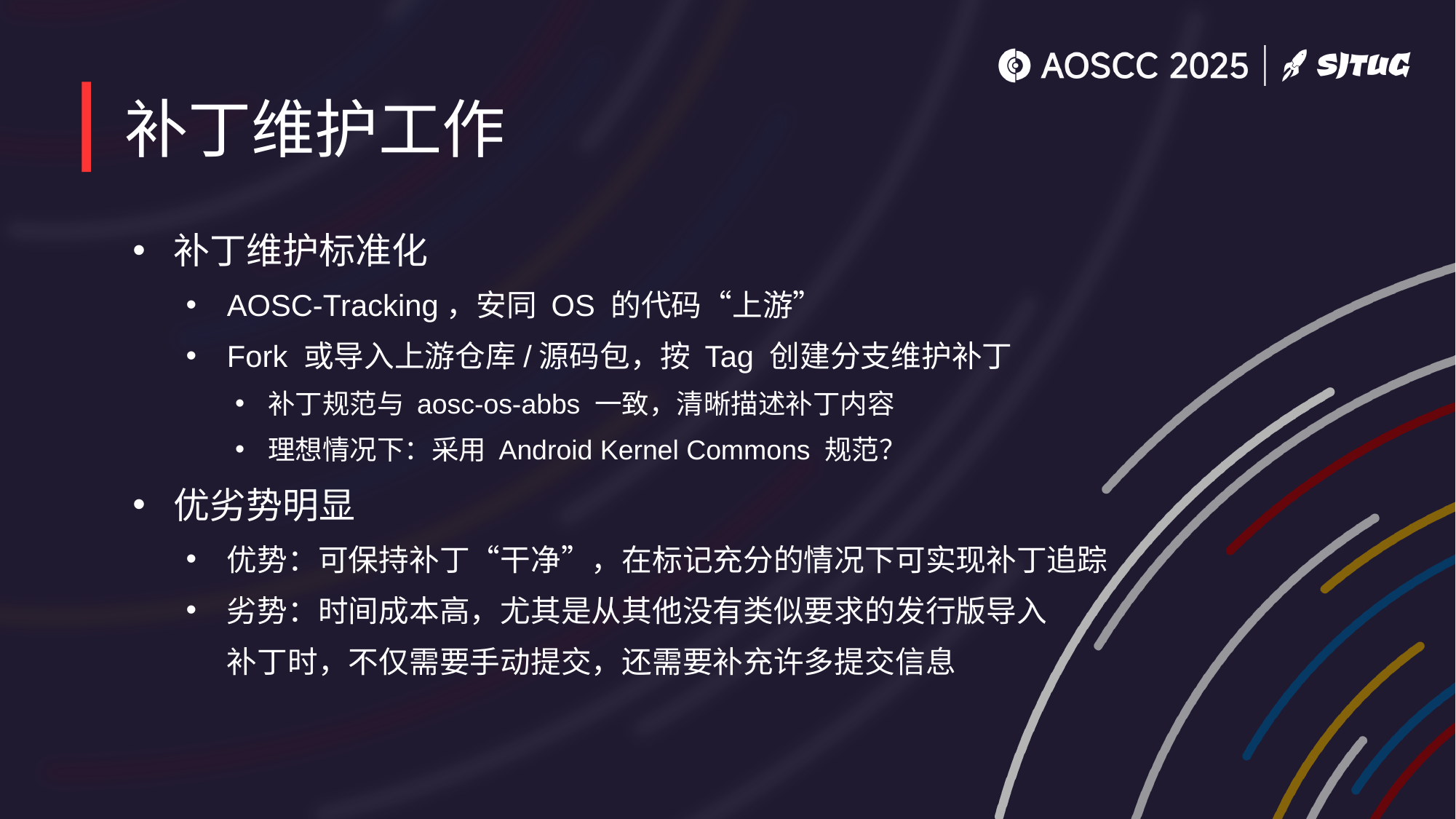

# 补丁维护工作
补丁维护标准化
AOSC-Tracking，安同 OS 的代码“上游”
Fork 或导入上游仓库/源码包，按 Tag 创建分支维护补丁
补丁规范与 aosc-os-abbs 一致，清晰描述补丁内容
理想情况下：采用 Android Kernel Commons 规范？
优劣势明显
优势：可保持补丁“干净”，在标记充分的情况下可实现补丁追踪
劣势：时间成本高，尤其是从其他没有类似要求的发行版导入
补丁时，不仅需要手动提交，还需要补充许多提交信息